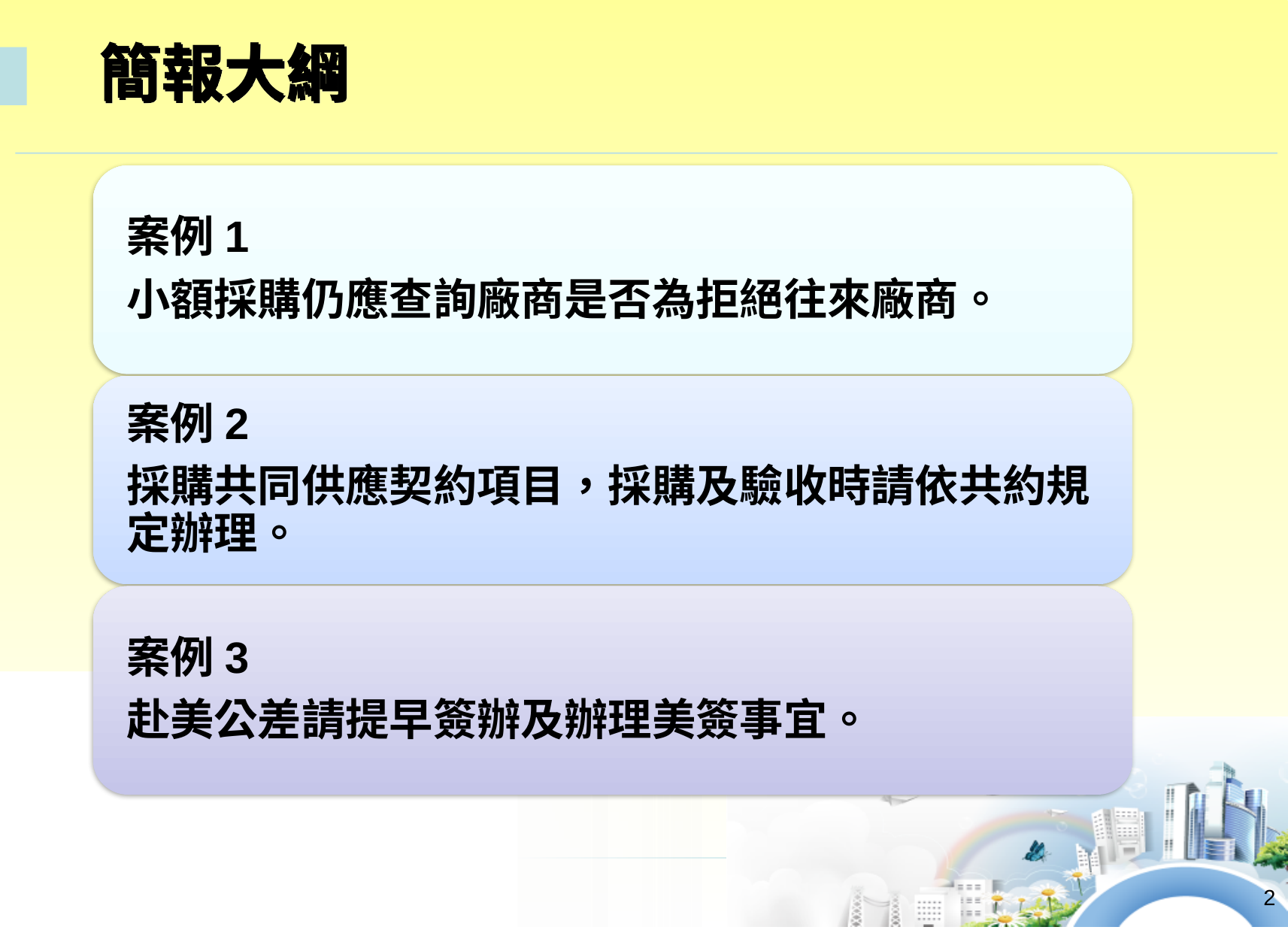

簡報大綱
案例1
小額採購仍應查詢廠商是否為拒絕往來廠商。
案例2
採購共同供應契約項目，採購及驗收時請依共約規定辦理。
案例3
赴美公差請提早簽辦及辦理美簽事宜。
2